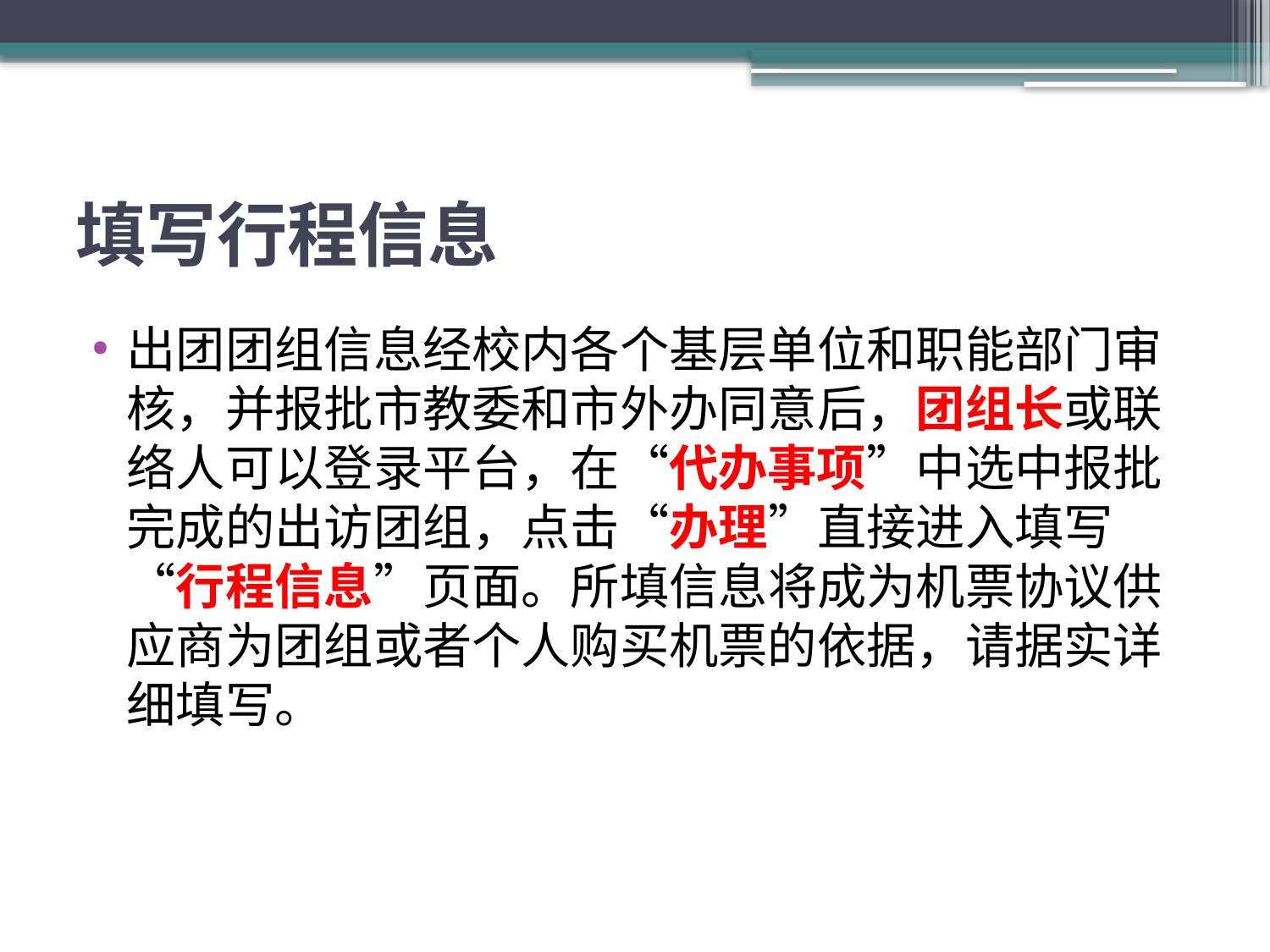

# 填写行程信息
出团团组信息经校内各个基层单位和职能部门审核，并报批市教委和市外办同意后，团组长或联络人可以登录平台，在“代办事项”中选中报批完成的出访团组，点击“办理”直接进入填写“行程信息”页面。所填信息将成为机票协议供应商为团组或者个人购买机票的依据，请据实详细填写。